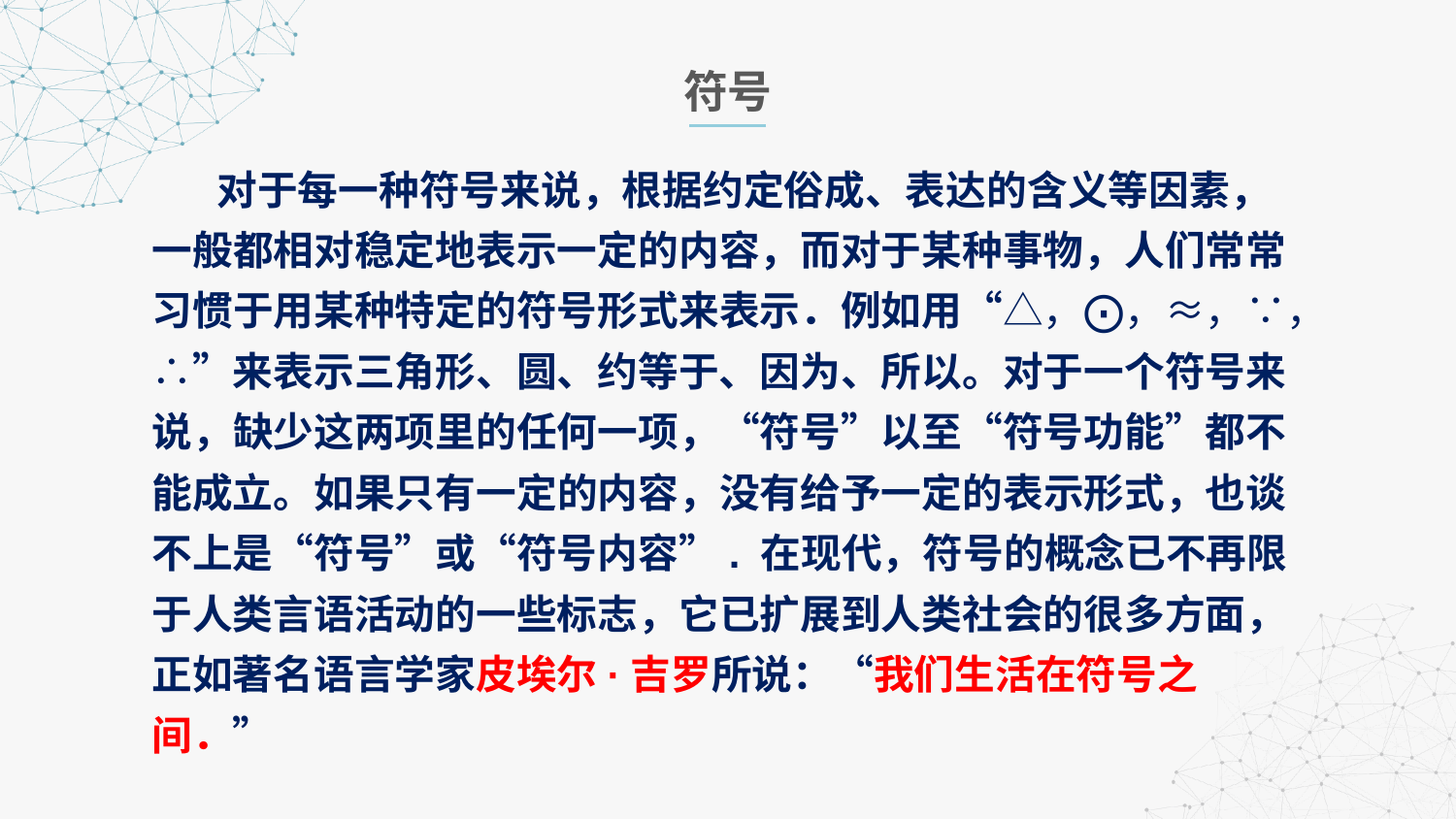

符号
      对于每一种符号来说，根据约定俗成、表达的含义等因素，一般都相对稳定地表示一定的内容，而对于某种事物，人们常常习惯于用某种特定的符号形式来表示．例如用“△，⨀，≈，∵，∴”来表示三角形、圆、约等于、因为、所以。对于一个符号来说，缺少这两项里的任何一项，“符号”以至“符号功能”都不能成立。如果只有一定的内容，没有给予一定的表示形式，也谈不上是“符号”或“符号内容”. 在现代，符号的概念已不再限于人类言语活动的一些标志，它已扩展到人类社会的很多方面，正如著名语言学家皮埃尔·吉罗所说：“我们生活在符号之间．”